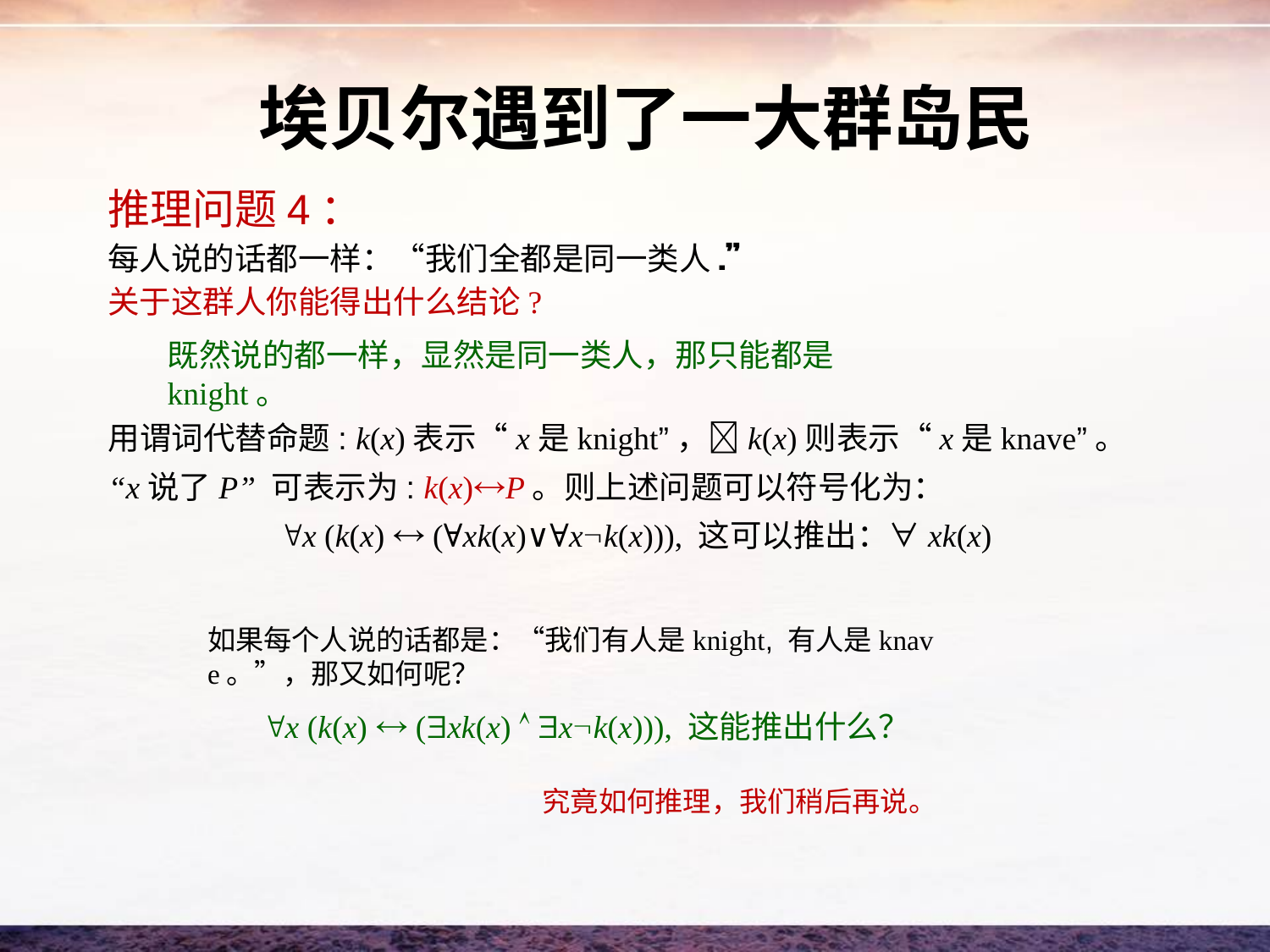

# 埃贝尔遇到了一大群岛民
推理问题4：
每人说的话都一样：“我们全都是同一类人.”
关于这群人你能得出什么结论?
既然说的都一样，显然是同一类人，那只能都是knight。
用谓词代替命题: k(x)表示“x是knight”，¬k(x)则表示“x是knave”。
“x说了P” 可表示为: k(x)↔P。则上述问题可以符号化为：
∀x (k(x) ↔ (∀xk(x)∨∀x¬k(x))), 这可以推出：∀xk(x)
如果每个人说的话都是：“我们有人是knight, 有人是knave。”，那又如何呢？
∀x (k(x) ↔ (∃xk(x) ∧ ∃x¬k(x))), 这能推出什么？
究竟如何推理，我们稍后再说。